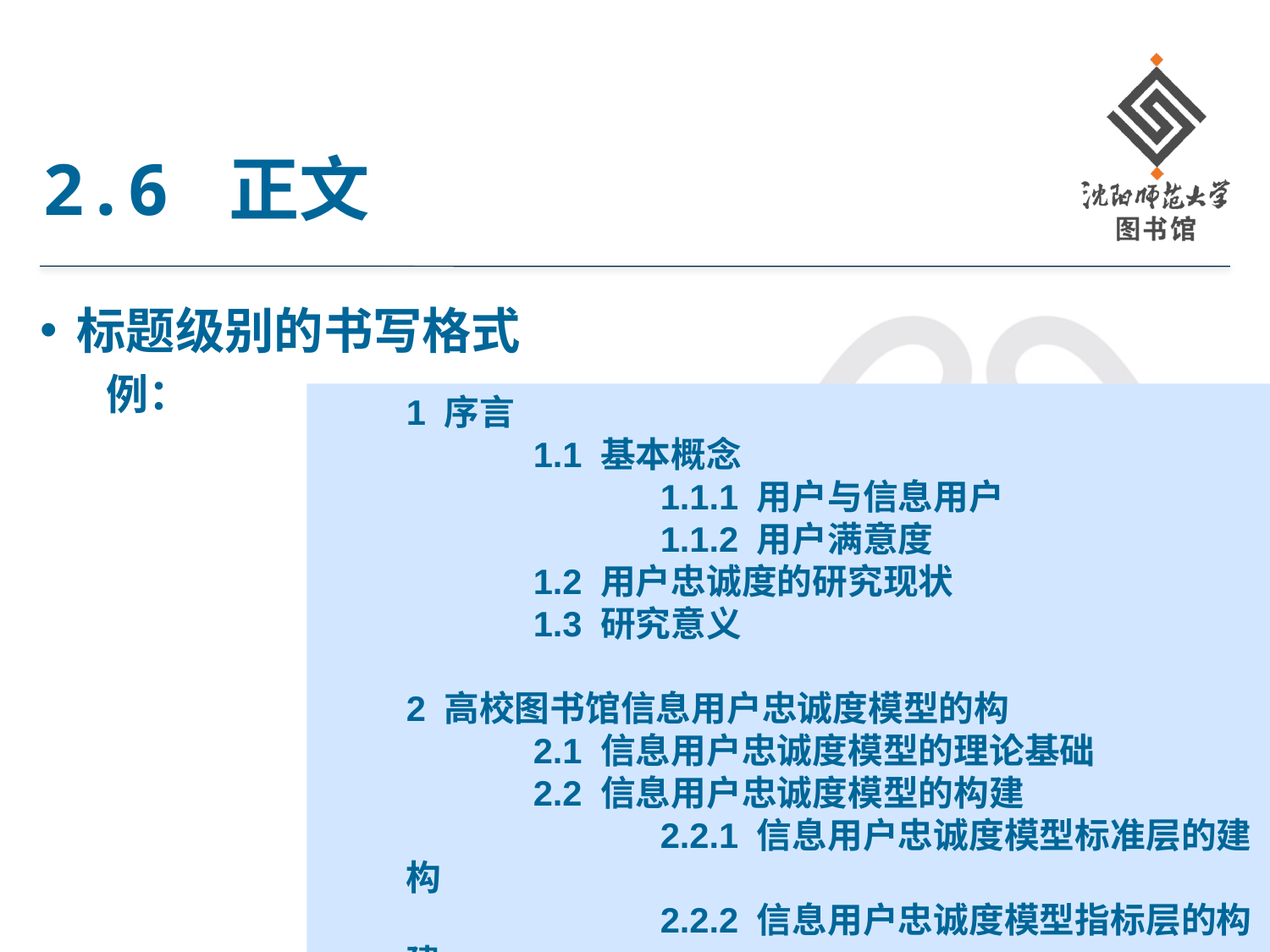

# 2.6 正文
标题级别的书写格式
  例：

1 序言
	1.1 基本概念
		1.1.1 用户与信息用户
		1.1.2 用户满意度
	1.2 用户忠诚度的研究现状
	1.3 研究意义

2 高校图书馆信息用户忠诚度模型的构
	2.1 信息用户忠诚度模型的理论基础
	2.2 信息用户忠诚度模型的构建
		2.2.1 信息用户忠诚度模型标准层的建构
		2.2.2 信息用户忠诚度模型指标层的构建
	2.3 信息用户忠诚度模型的分析